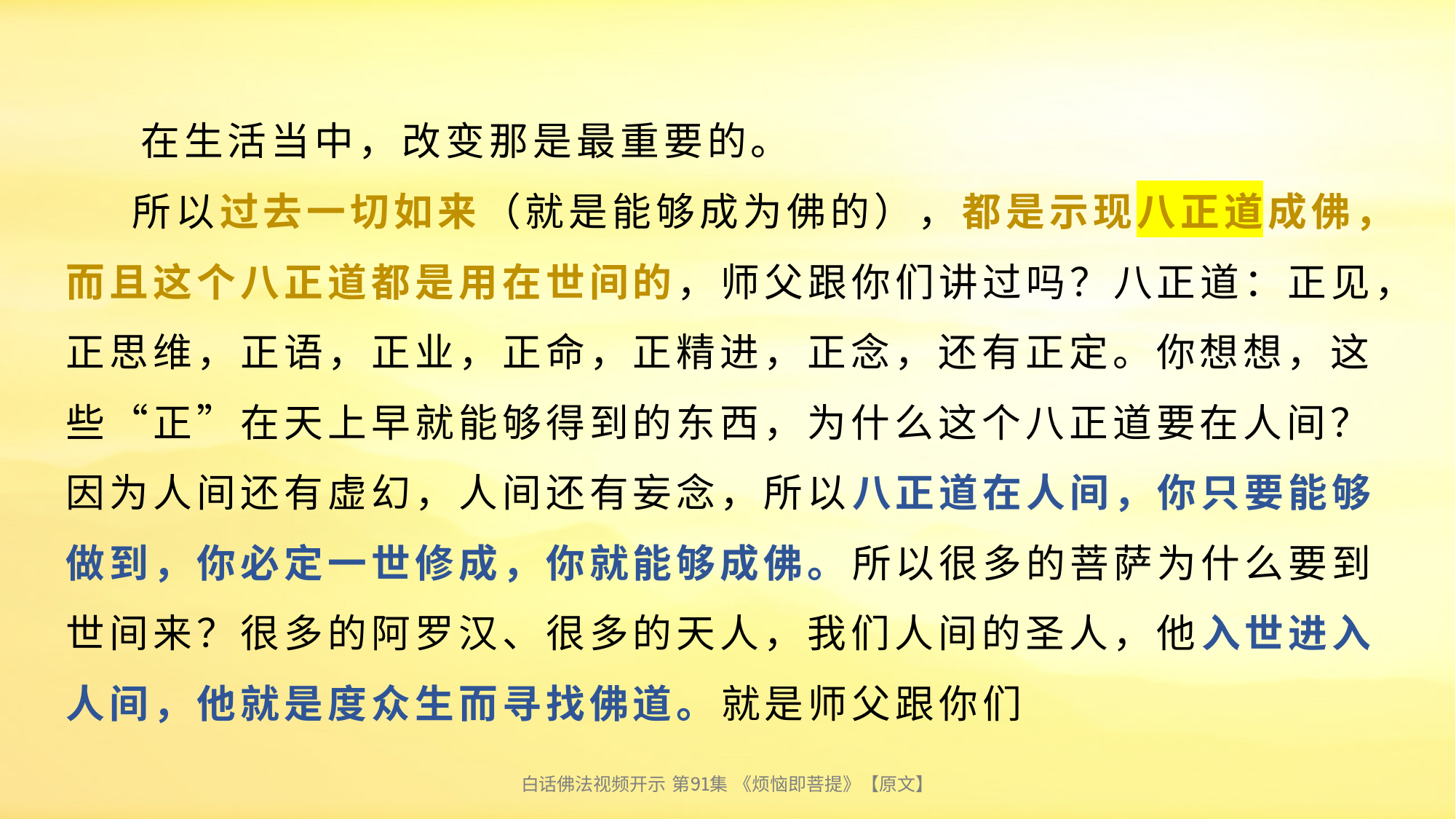

# 在生活当中，改变那是最重要的。 所以过去一切如来（就是能够成为佛的），都是示现八正道成佛，而且这个八正道都是用在世间的，师父跟你们讲过吗？八正道：正见，正思维，正语，正业，正命，正精进，正念，还有正定。你想想，这些“正”在天上早就能够得到的东西，为什么这个八正道要在人间？因为人间还有虚幻，人间还有妄念，所以八正道在人间，你只要能够做到，你必定一世修成，你就能够成佛。所以很多的菩萨为什么要到世间来？很多的阿罗汉、很多的天人，我们人间的圣人，他入世进入人间，他就是度众生而寻找佛道。就是师父跟你们
白话佛法视频开示 第91集 《烦恼即菩提》【原文】